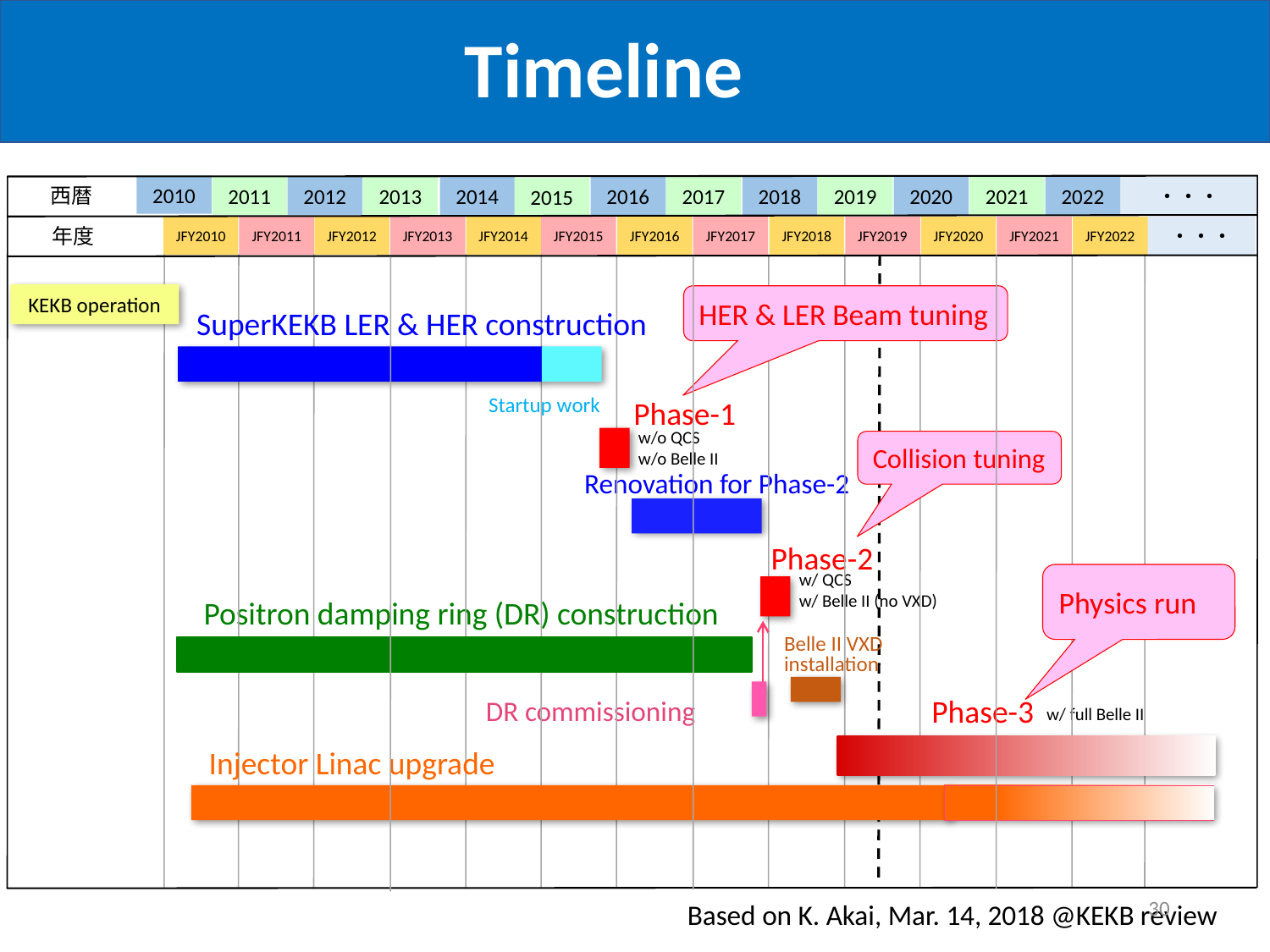

Timeline
西暦
2010
2011
2012
2013
2014
2016
2017
2018
2019
2020
2021
2022
・・・
2015
JFY2010
JFY2011
JFY2012
JFY2013
JFY2014
JFY2015
JFY2016
JFY2017
JFY2018
JFY2019
JFY2020
JFY2021
JFY2022
・・・
年度
KEKB operation
HER & LER Beam tuning
SuperKEKB LER & HER construction

Startup work
Phase-1
w/o QCS
w/o Belle II

Collision tuning
Renovation for Phase-2

Phase-2
w/ QCS
w/ Belle II (no VXD)
Physics run

Positron damping ring (DR) construction
Belle II VXD
installation

Phase-3
DR commissioning
w/ full Belle II

Injector Linac upgrade

30
Based on K. Akai, Mar. 14, 2018 @KEKB review
2